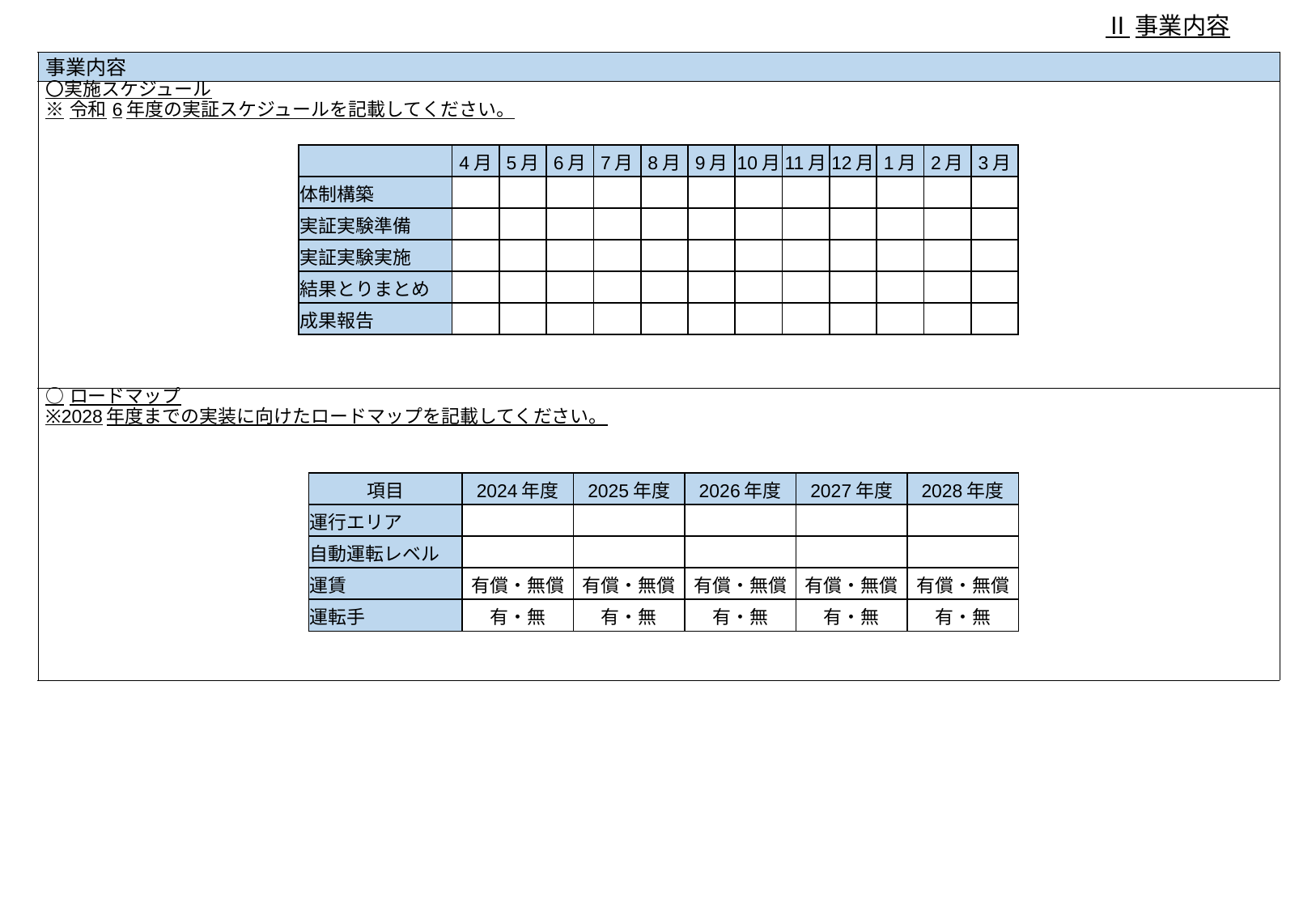

Ⅱ事業内容
| 事業内容 |
| --- |
| 〇実施スケジュール ※令和6年度の実証スケジュールを記載してください。 |
| ○ロードマップ ※2028年度までの実装に向けたロードマップを記載してください。 |
|  | 4月 | 5月 | 6月 | 7月 | 8月 | 9月 | 10月 | 11月 | 12月 | 1月 | 2月 | 3月 |
| --- | --- | --- | --- | --- | --- | --- | --- | --- | --- | --- | --- | --- |
| 体制構築 |  |  |  |  |  |  |  |  |  |  |  |  |
| 実証実験準備 |  |  |  |  |  |  |  |  |  |  |  |  |
| 実証実験実施 |  |  |  |  |  |  |  |  |  |  |  |  |
| 結果とりまとめ |  |  |  |  |  |  |  |  |  |  |  |  |
| 成果報告 |  |  |  |  |  |  |  |  |  |  |  |  |
| 項目 | 2024年度 | 2025年度 | 2026年度 | 2027年度 | 2028年度 |
| --- | --- | --- | --- | --- | --- |
| 運行エリア |  |  |  |  |  |
| 自動運転レベル |  |  |  |  |  |
| 運賃 | 有償・無償 | 有償・無償 | 有償・無償 | 有償・無償 | 有償・無償 |
| 運転手 | 有・無 | 有・無 | 有・無 | 有・無 | 有・無 |